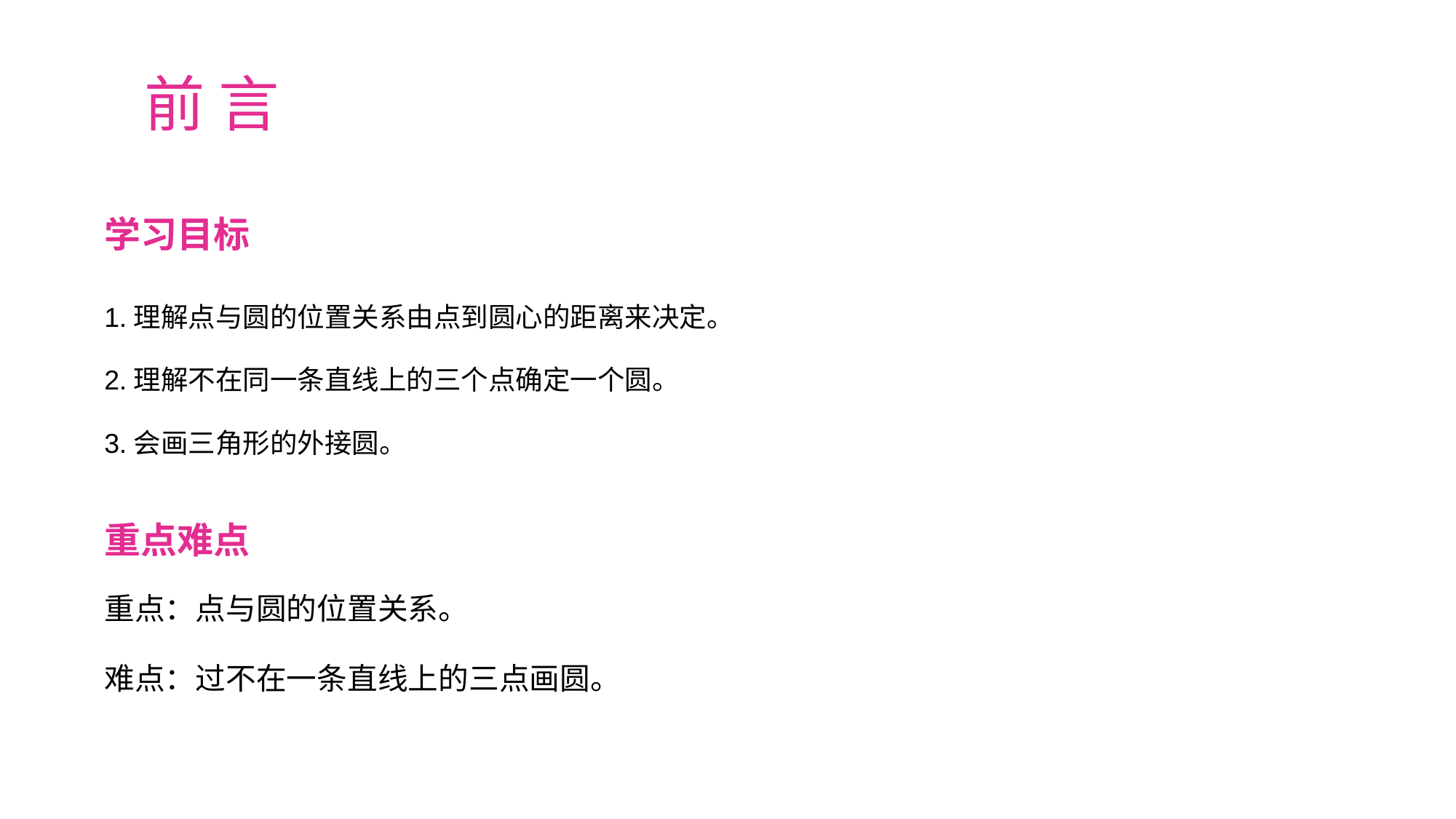

前 言
学习目标
1.理解点与圆的位置关系由点到圆心的距离来决定。
2.理解不在同一条直线上的三个点确定一个圆。
3.会画三角形的外接圆。
重点难点
重点：点与圆的位置关系。
难点：过不在一条直线上的三点画圆。